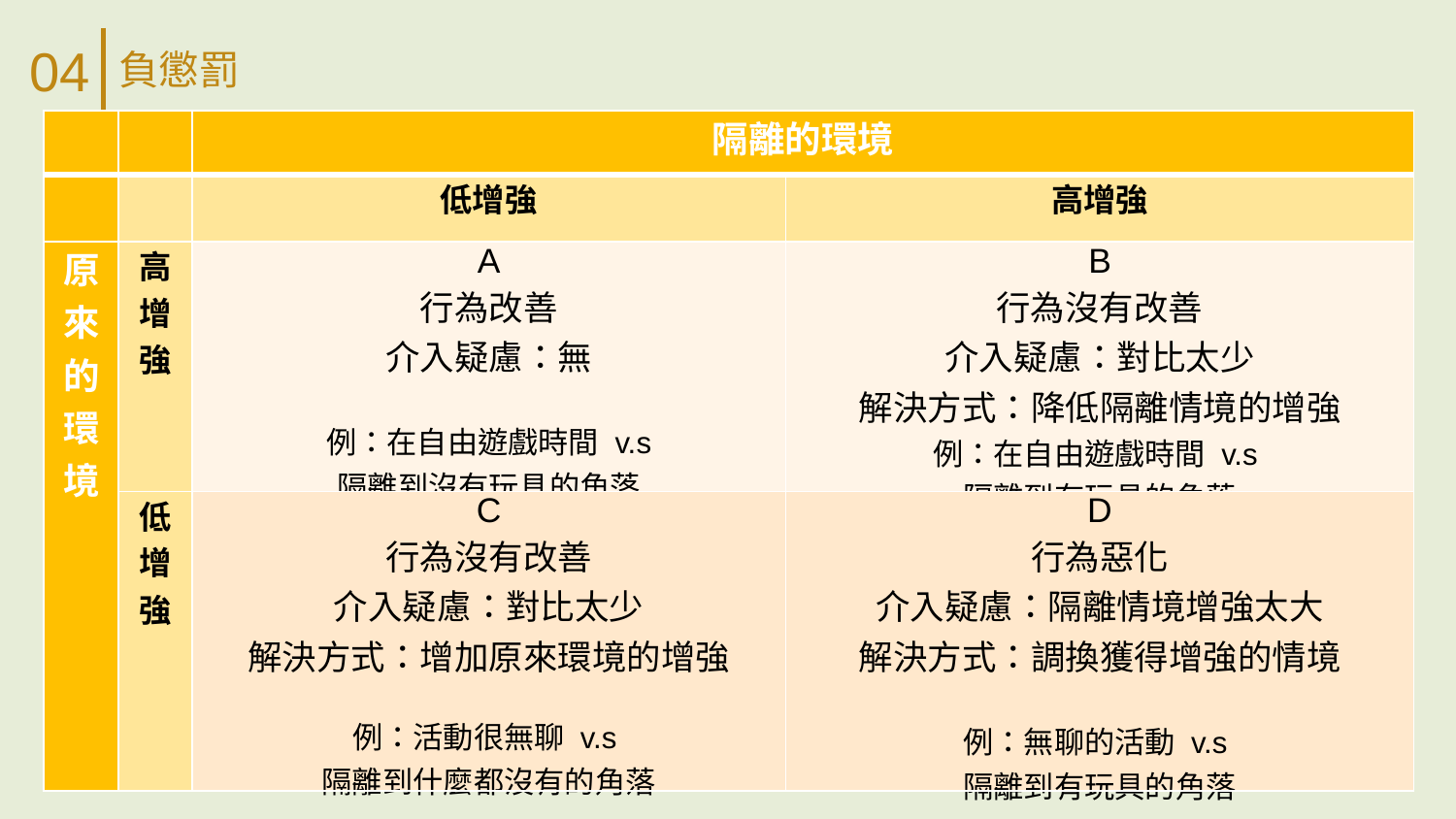

04
負懲罰
|  |  | 隔離的環境 |  |
| --- | --- | --- | --- |
|  |  | 低增強 | 高增強 |
| 原來的環境 | 高增強 | A 行為改善 介入疑慮：無 例：在自由遊戲時間 v.s 隔離到沒有玩具的角落 | B 行為沒有改善 介入疑慮：對比太少 解決方式：降低隔離情境的增強 例：在自由遊戲時間 v.s 隔離到有玩具的角落 |
|  | 低增強 | C 行為沒有改善 介入疑慮：對比太少 解決方式：增加原來環境的增強 例：活動很無聊 v.s 隔離到什麼都沒有的角落 | D 行為惡化 介入疑慮：隔離情境增強太大 解決方式：調換獲得增強的情境 例：無聊的活動 v.s 隔離到有玩具的角落 |

隔離(從正增強環境隔離)